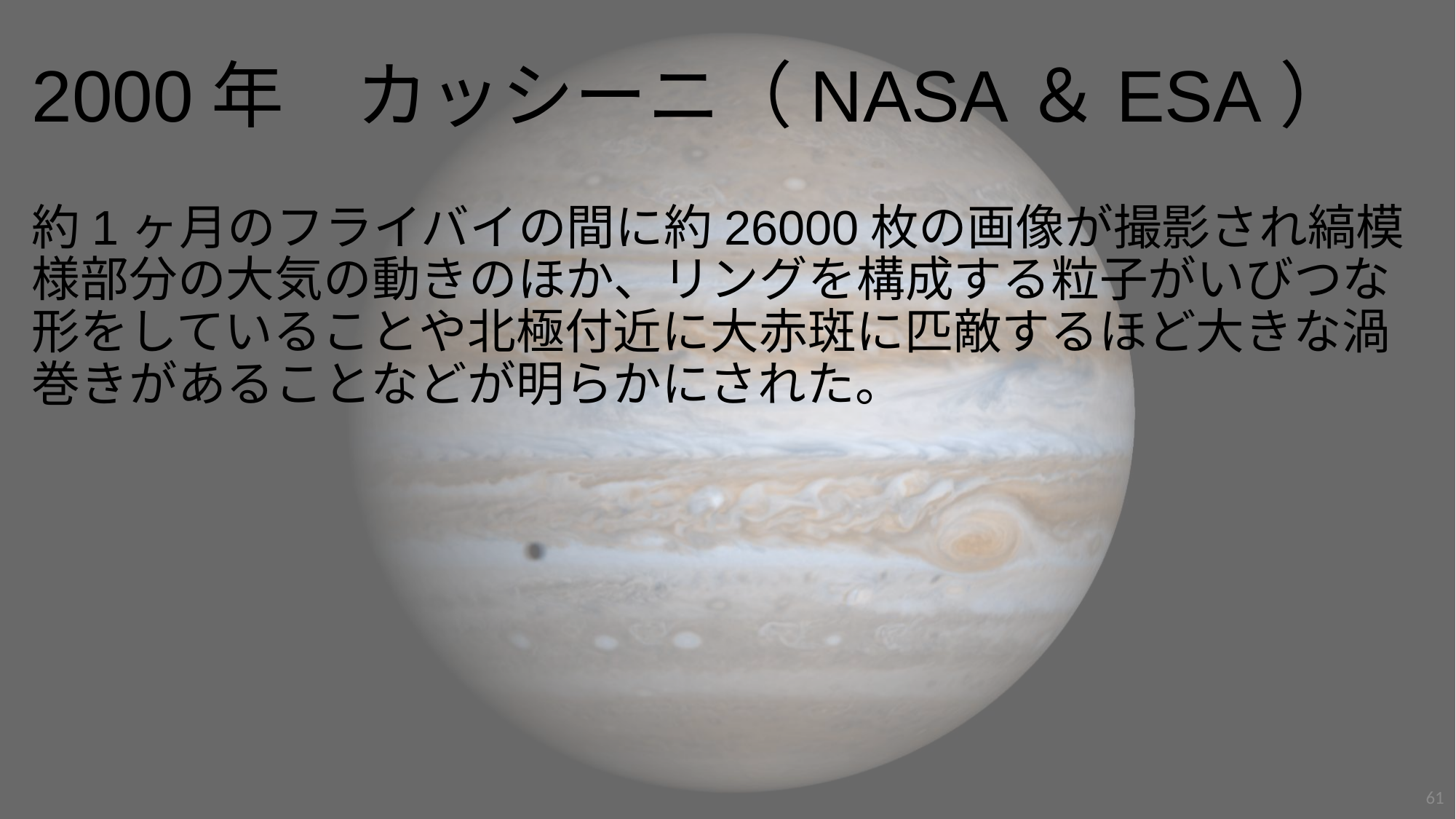

# 2000年　カッシーニ（NASA＆ESA）
約1ヶ月のフライバイの間に約26000枚の画像が撮影され縞模様部分の大気の動きのほか、リングを構成する粒子がいびつな形をしていることや北極付近に大赤斑に匹敵するほど大きな渦巻きがあることなどが明らかにされた。
61